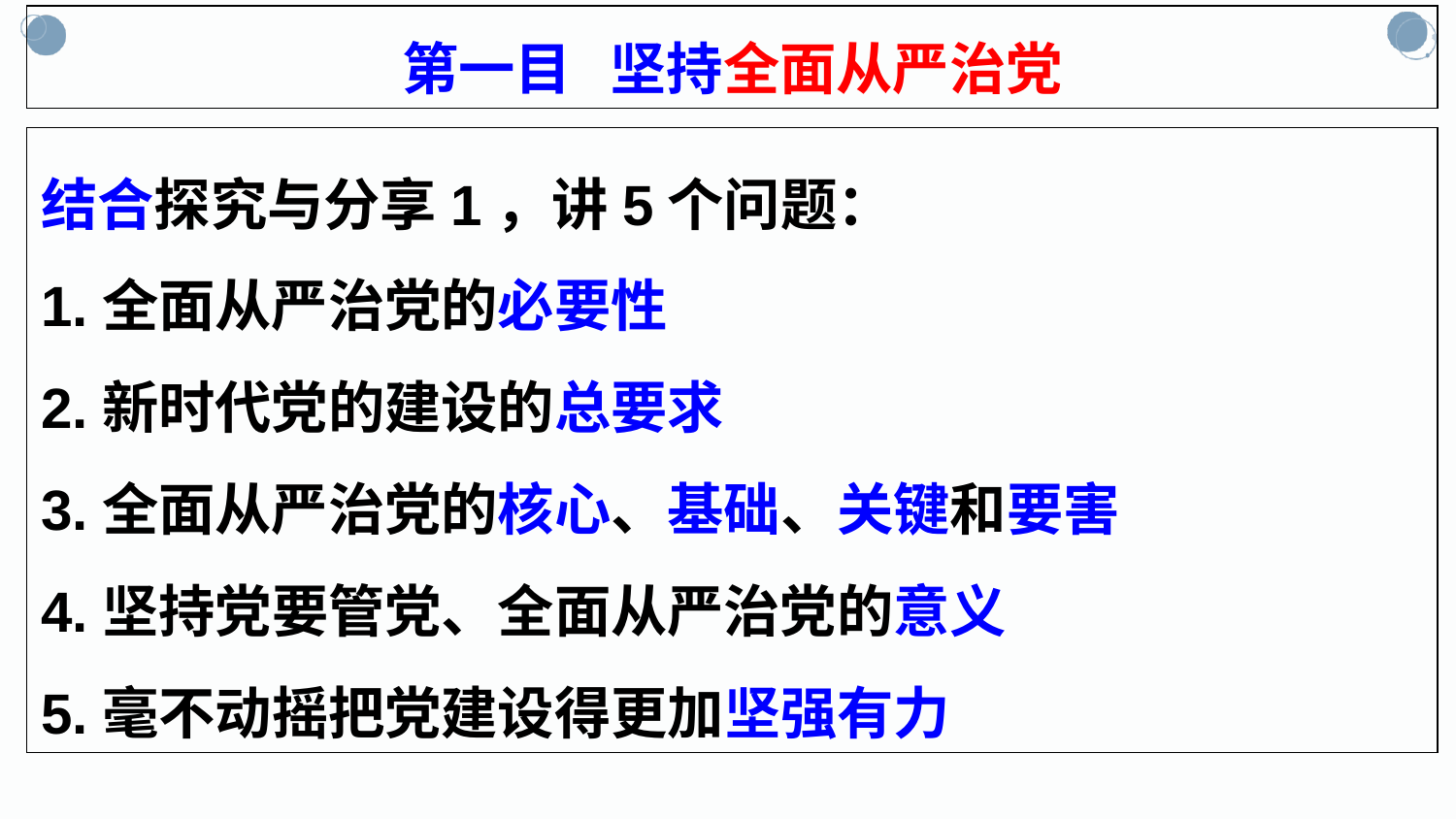

第一目   坚持全面从严治党
结合探究与分享1，讲5个问题：
1.全面从严治党的必要性
2.新时代党的建设的总要求
3.全面从严治党的核心、基础、关键和要害
4.坚持党要管党、全面从严治党的意义
5.毫不动摇把党建设得更加坚强有力